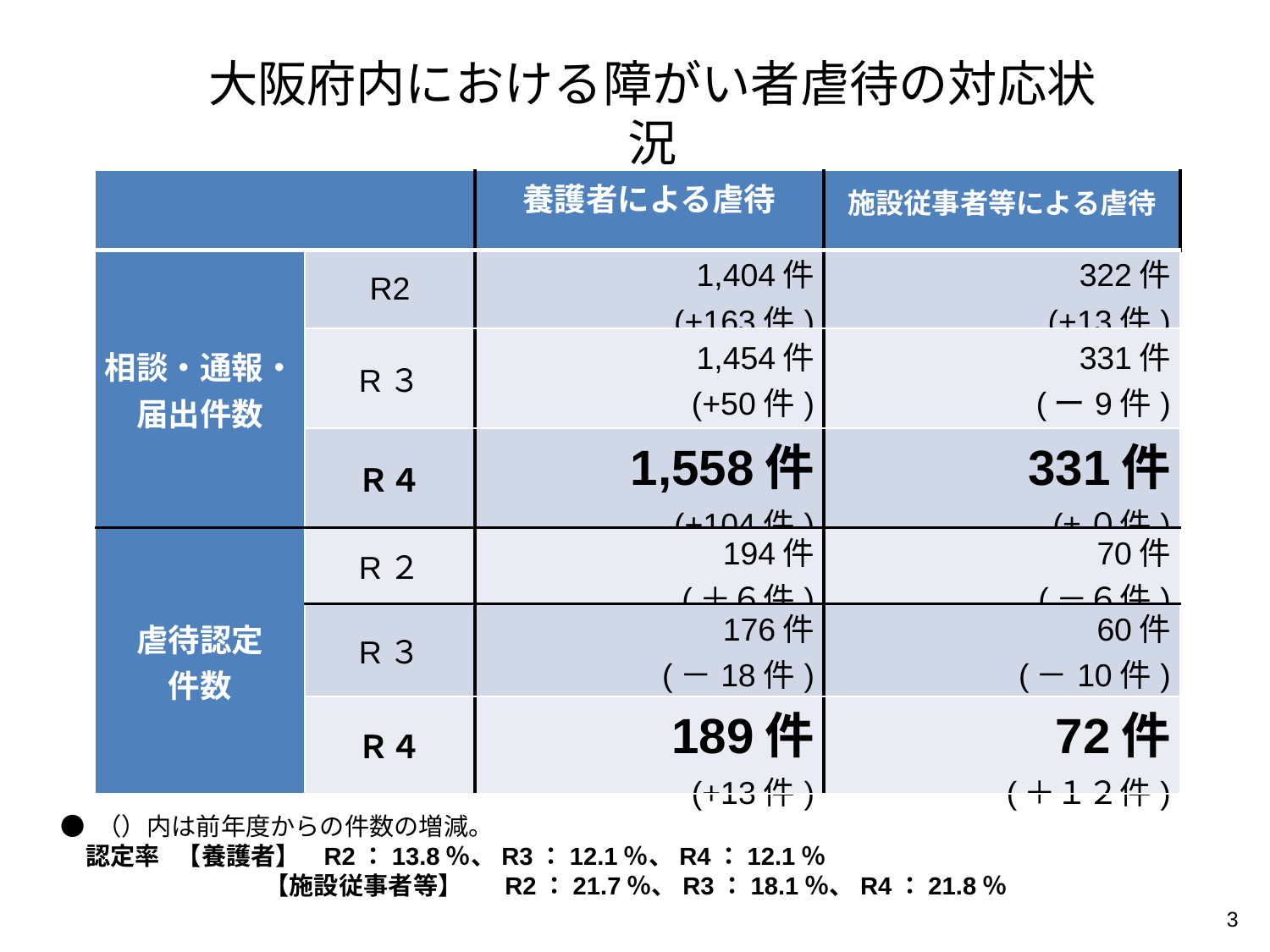

大阪府内における障がい者虐待の対応状況
＜令和２年度～令和４年度の経年比較＞

|  |  | 養護者による虐待 | 施設従事者等による虐待 |
| --- | --- | --- | --- |
| 相談・通報・ 届出件数 | R2 | 1,404件 (+163件) | 322件 (+13件) |
|  | R３ | 1,454件 (+50件) | 331件 (ー9件) |
|  | Ｒ４ | 1,558件 (+104件) | 331件 (±０件) |
| 虐待認定 件数 | R２ | 194件 (＋６件) | 70件 (－６件) |
|  | R３ | 176件 (－18件) | 60件 (－10件) |
|  | Ｒ４ | 189件 (+13件) | 72件 (＋１２件) |

● （）内は前年度からの件数の増減。
　認定率   【養護者】   R2：13.8％、R3：12.1％、R4：12.1％
　　　　　　　　 【施設従事者等】　  R2：21.7％、R3：18.1％、R4：21.8％
3